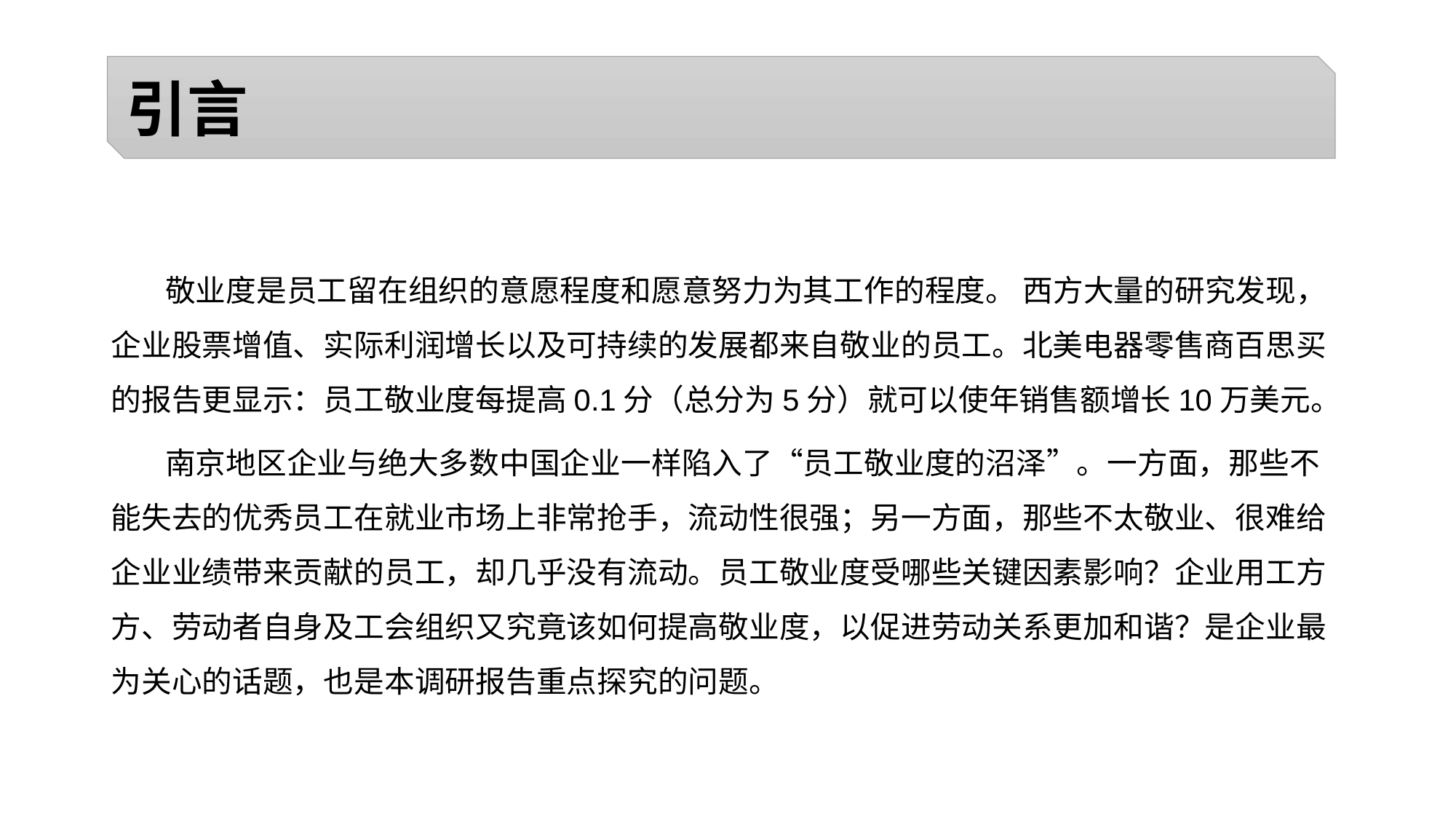

引言
       敬业度是员工留在组织的意愿程度和愿意努力为其工作的程度。 西方大量的研究发现，企业股票增值、实际利润增长以及可持续的发展都来自敬业的员工。北美电器零售商百思买的报告更显示：员工敬业度每提高0.1分（总分为5分）就可以使年销售额增长10万美元。
       南京地区企业与绝大多数中国企业一样陷入了“员工敬业度的沼泽”。一方面，那些不能失去的优秀员工在就业市场上非常抢手，流动性很强；另一方面，那些不太敬业、很难给企业业绩带来贡献的员工，却几乎没有流动。员工敬业度受哪些关键因素影响？企业用工方方、劳动者自身及工会组织又究竟该如何提高敬业度，以促进劳动关系更加和谐？是企业最为关心的话题，也是本调研报告重点探究的问题。